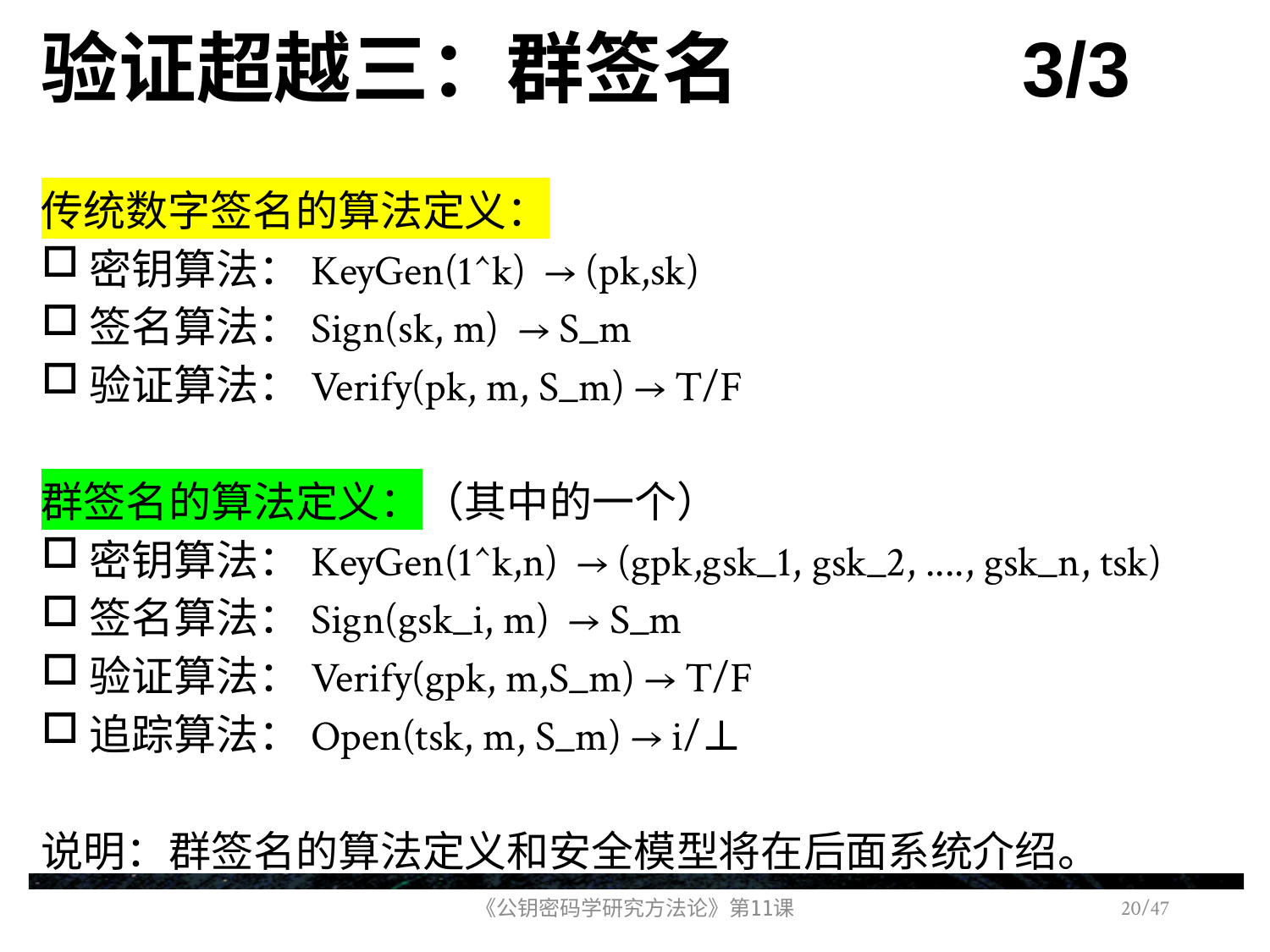

# 验证超越三：群签名               3/3
传统数字签名的算法定义：
密钥算法：KeyGen(1^k)  → (pk,sk)
签名算法：Sign(sk, m)  → S_m
验证算法：Verify(pk, m, S_m) → T/F

群签名的算法定义：（其中的一个）
密钥算法：KeyGen(1^k,n)  → (gpk,gsk_1, gsk_2, ...., gsk_n, tsk)
签名算法：Sign(gsk_i, m)  → S_m
验证算法：Verify(gpk, m,S_m) → T/F
追踪算法：Open(tsk, m, S_m) → i/⊥

说明：群签名的算法定义和安全模型将在后面系统介绍。
《公钥密码学研究方法论》第11课
20/47